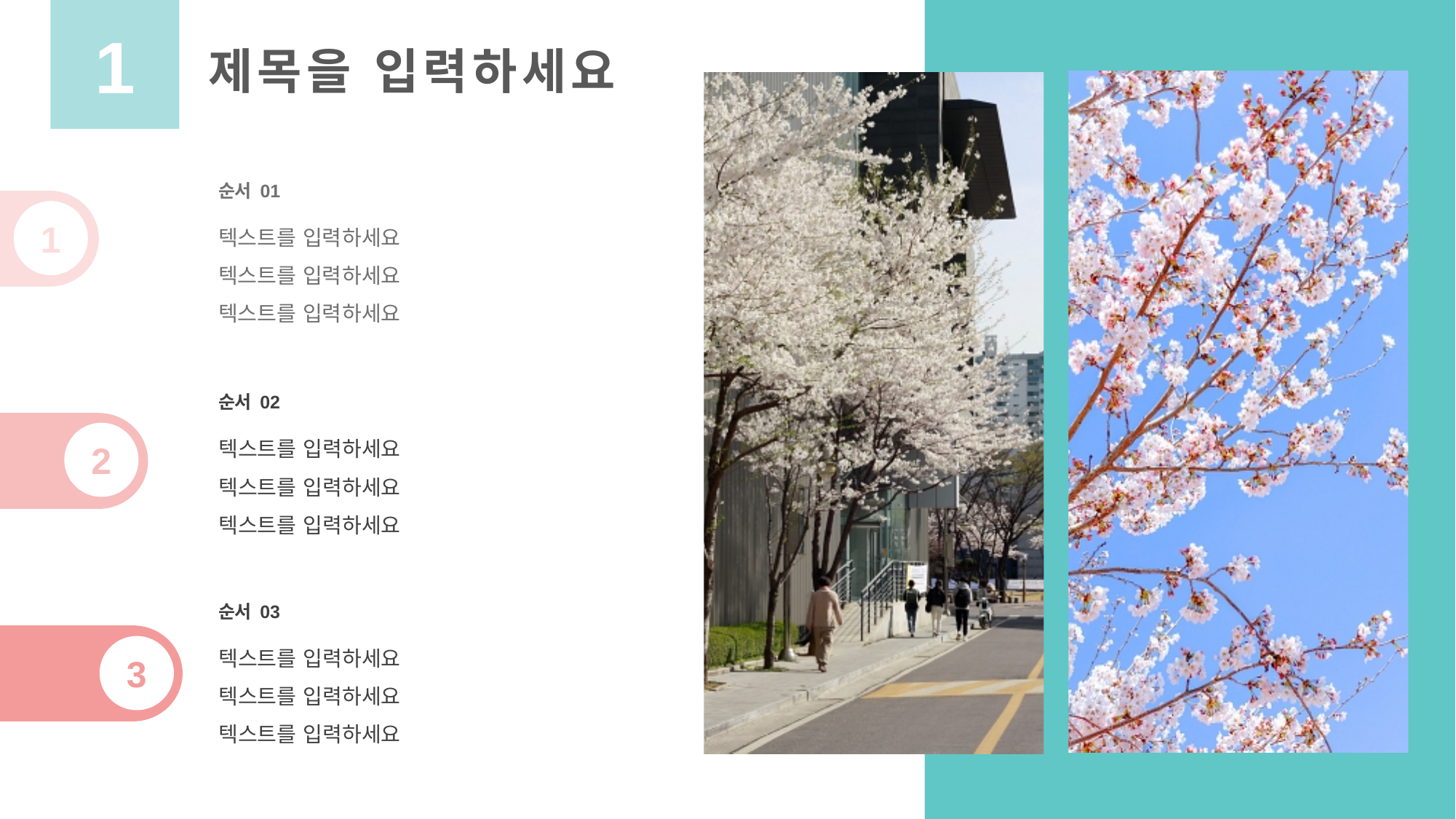

# 제목을 입력하세요
순서 01
텍스트를 입력하세요
텍스트를 입력하세요
텍스트를 입력하세요

순서 02
텍스트를 입력하세요
텍스트를 입력하세요
텍스트를 입력하세요

순서 03
텍스트를 입력하세요
텍스트를 입력하세요
텍스트를 입력하세요